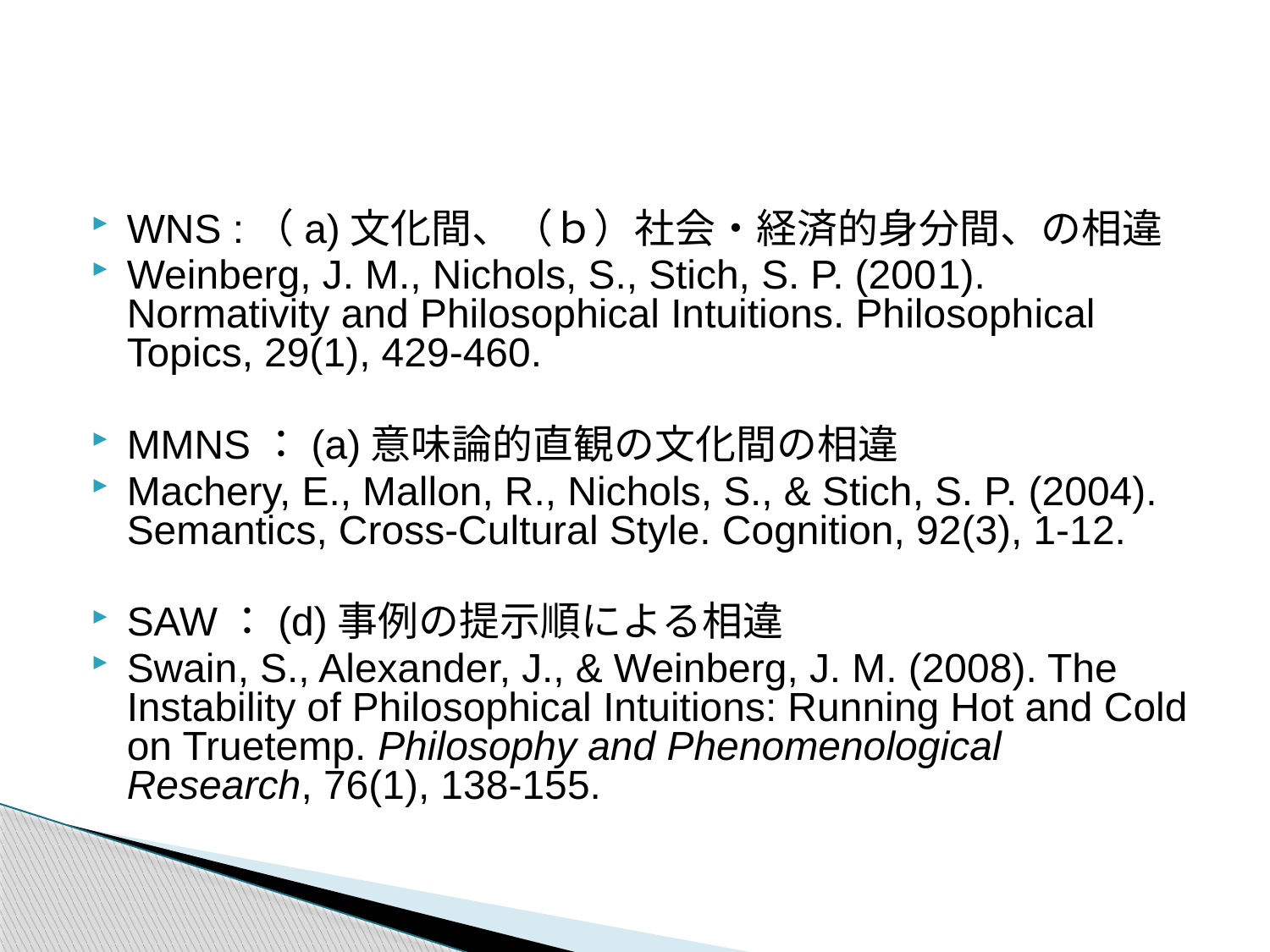

#
WNS :（a)文化間、（ｂ）社会・経済的身分間、の相違
Weinberg, J. M., Nichols, S., Stich, S. P. (2001). Normativity and Philosophical Intuitions. Philosophical Topics, 29(1), 429-460.

MMNS：(a)意味論的直観の文化間の相違
Machery, E., Mallon, R., Nichols, S., & Stich, S. P. (2004). Semantics, Cross-Cultural Style. Cognition, 92(3), 1-12.

SAW：(d)事例の提示順による相違
Swain, S., Alexander, J., & Weinberg, J. M. (2008). The Instability of Philosophical Intuitions: Running Hot and Cold on Truetemp. Philosophy and Phenomenological Research, 76(1), 138-155.